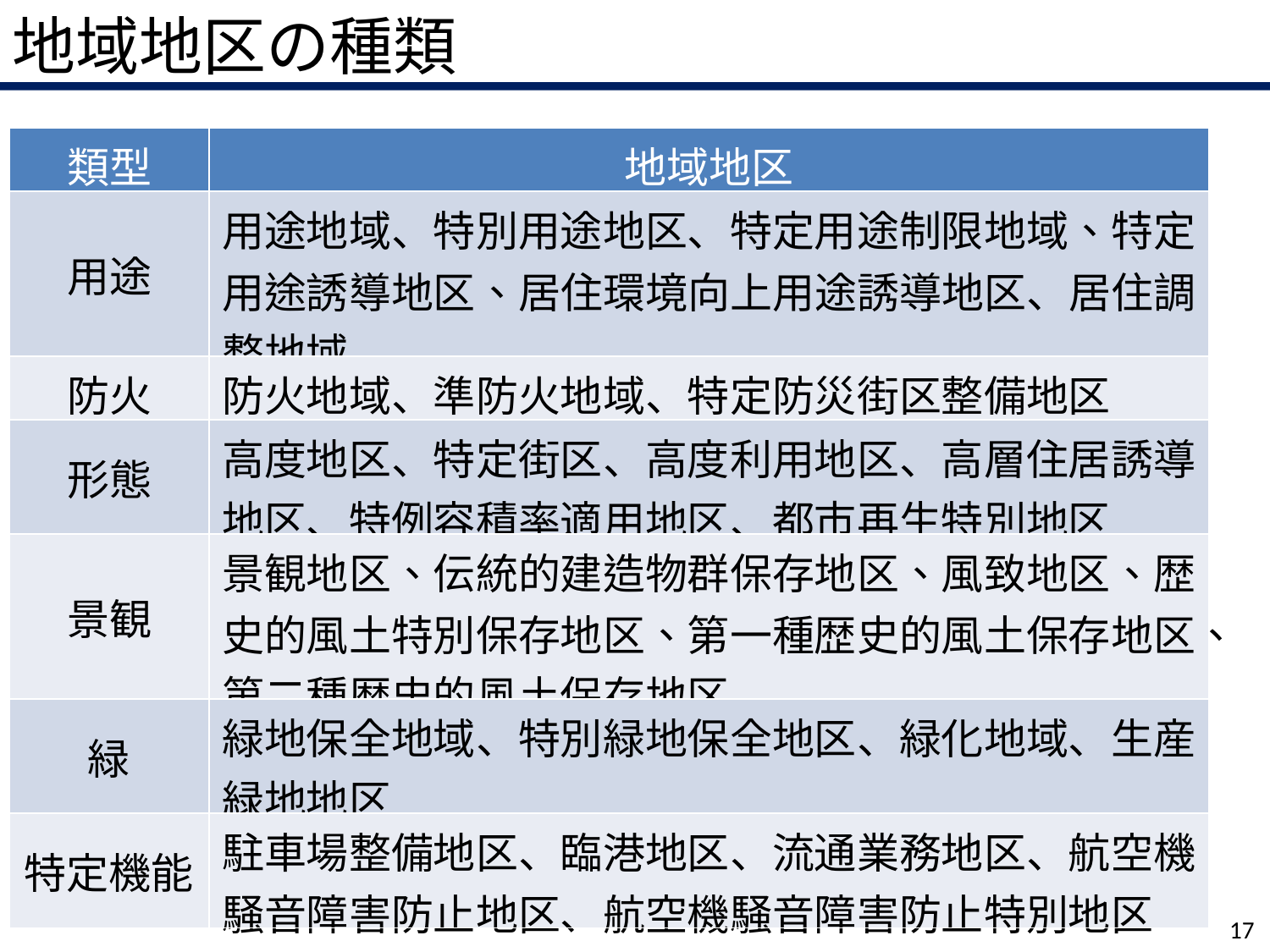

地域地区の種類

| 類型 | 地域地区 |
| --- | --- |
| 用途 | 用途地域、特別用途地区、特定用途制限地域、特定用途誘導地区、居住環境向上用途誘導地区、居住調整地域 |
| 防火 | 防火地域、準防火地域、特定防災街区整備地区 |
| 形態 | 高度地区、特定街区、高度利用地区、高層住居誘導地区、特例容積率適用地区、都市再生特別地区 |
| 景観 | 景観地区、伝統的建造物群保存地区、風致地区、歴史的風土特別保存地区、第一種歴史的風土保存地区、第二種歴史的風土保存地区 |
| 緑 | 緑地保全地域、特別緑地保全地区、緑化地域、生産緑地地区 |
| 特定機能 | 駐車場整備地区、臨港地区、流通業務地区、航空機騒音障害防止地区、航空機騒音障害防止特別地区 |
17